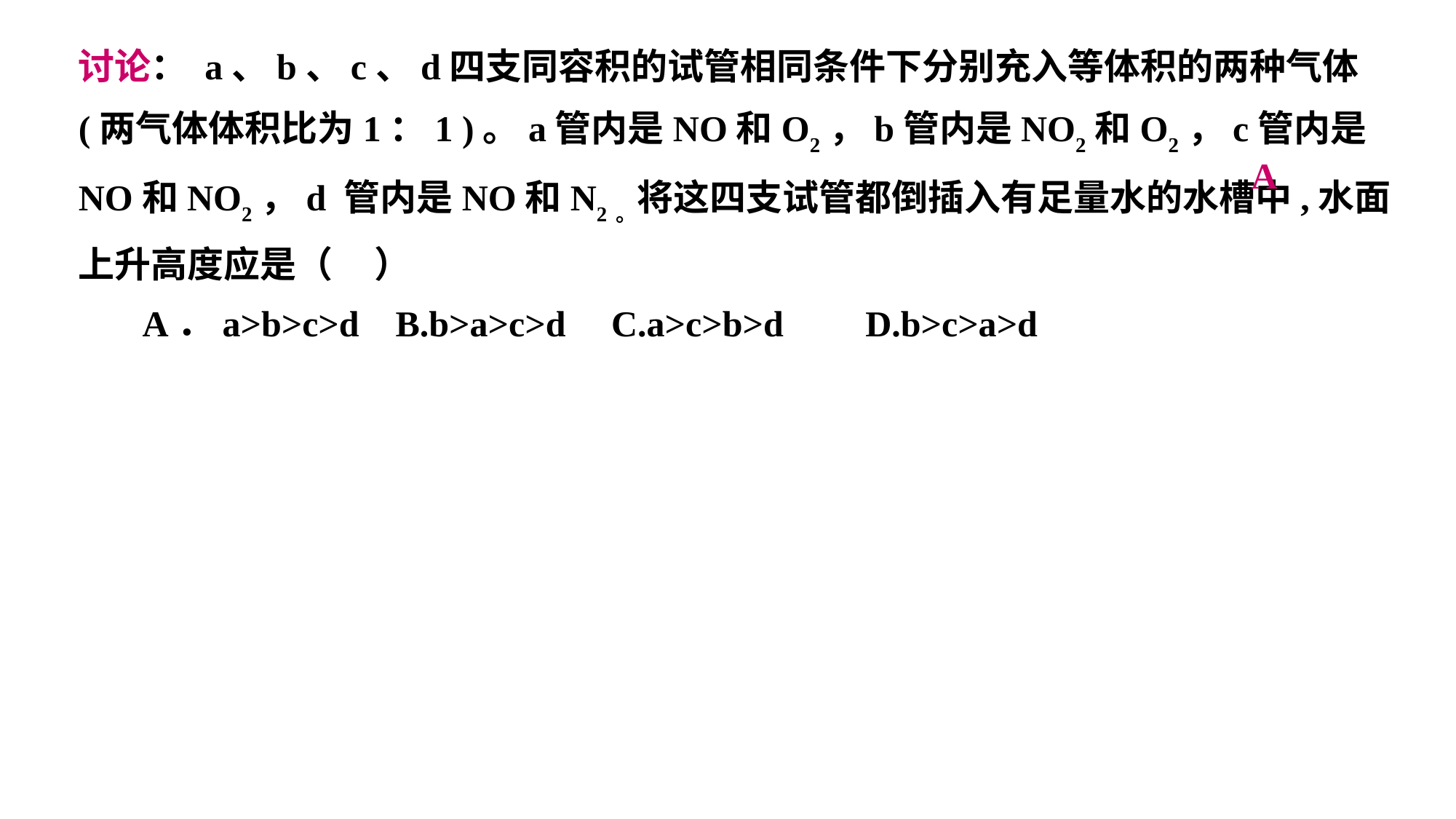

讨论： a、b、c、d四支同容积的试管相同条件下分别充入等体积的两种气体(两气体体积比为1：1 )。a管内是NO和O2，b管内是NO2和O2，c管内是NO和NO2，d 管内是NO和N2。将这四支试管都倒插入有足量水的水槽中,水面上升高度应是（     ）
       A．a>b>c>d    B.b>a>c>d     C.a>c>b>d         D.b>c>a>d
A